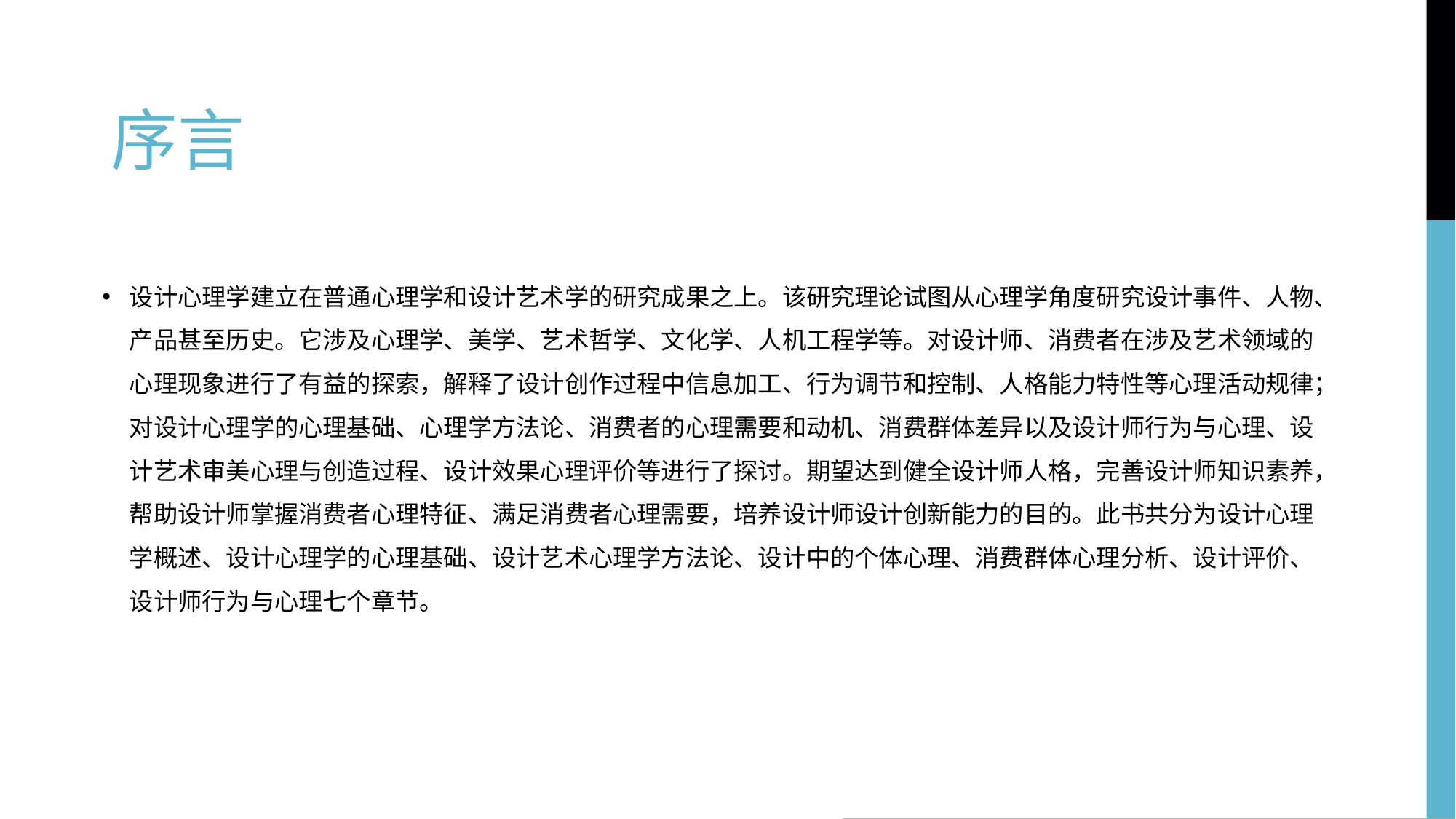

# 序言
设计心理学建立在普通心理学和设计艺术学的研究成果之上。该研究理论试图从心理学角度研究设计事件、人物、产品甚至历史。它涉及心理学、美学、艺术哲学、文化学、人机工程学等。对设计师、消费者在涉及艺术领域的心理现象进行了有益的探索，解释了设计创作过程中信息加工、行为调节和控制、人格能力特性等心理活动规律；对设计心理学的心理基础、心理学方法论、消费者的心理需要和动机、消费群体差异以及设计师行为与心理、设计艺术审美心理与创造过程、设计效果心理评价等进行了探讨。期望达到健全设计师人格，完善设计师知识素养，帮助设计师掌握消费者心理特征、满足消费者心理需要，培养设计师设计创新能力的目的。此书共分为设计心理学概述、设计心理学的心理基础、设计艺术心理学方法论、设计中的个体心理、消费群体心理分析、设计评价、设计师行为与心理七个章节。